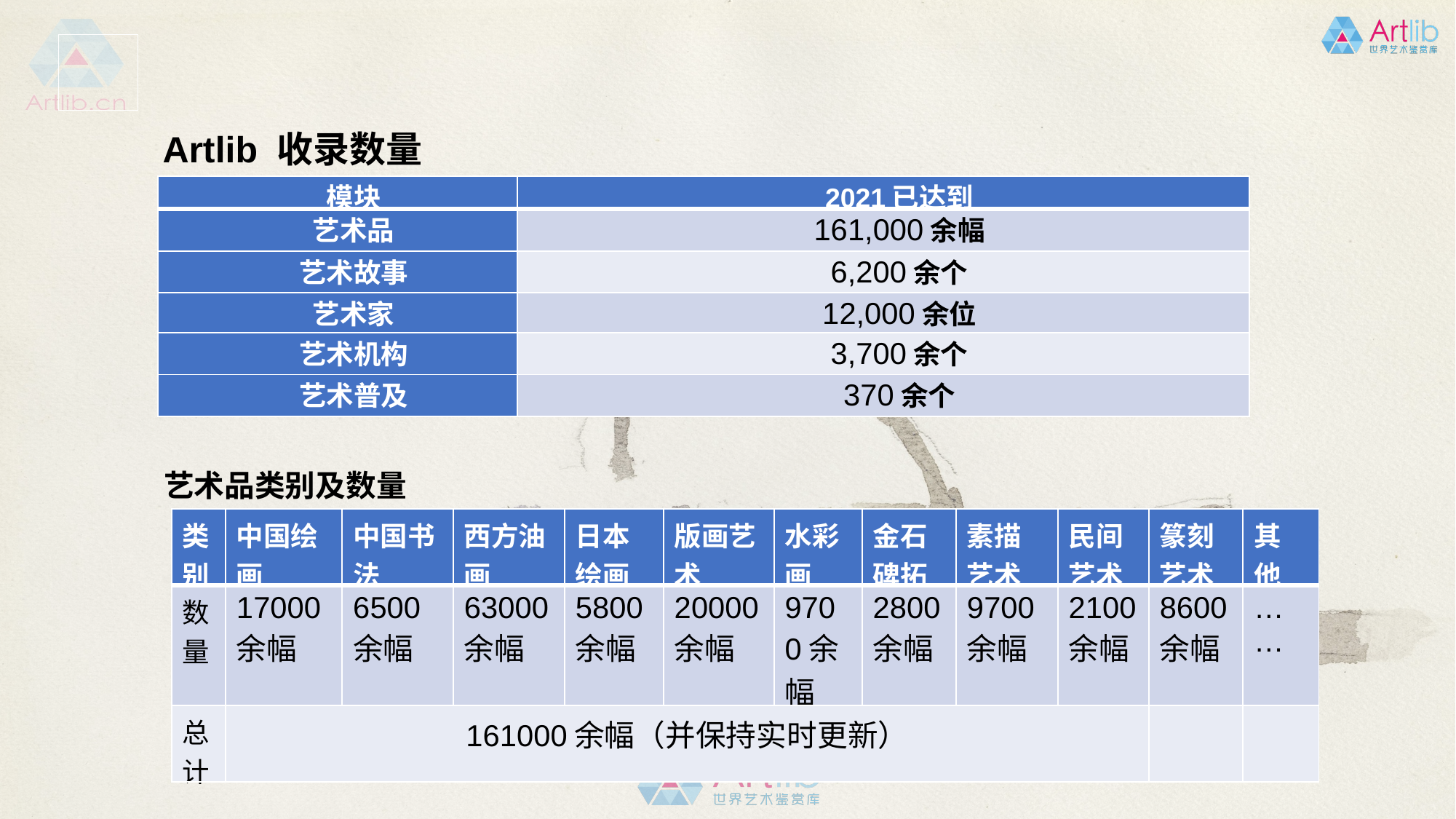

Artlib 收录数量
| 模块 | 2021已达到 |
| --- | --- |
| 艺术品 | 161,000余幅 |
| 艺术故事 | 6,200余个 |
| 艺术家 | 12,000余位 |
| 艺术机构 | 3,700余个 |
| 艺术普及 | 370余个 |

艺术品类别及数量

| 类别 | 中国绘画 | 中国书法 | 西方油画 | 日本绘画 | 版画艺术 | 水彩画 | 金石碑拓 | 素描艺术 | 民间艺术 | 篆刻艺术 | 其他 |
| --- | --- | --- | --- | --- | --- | --- | --- | --- | --- | --- | --- |
| 数量 | 17000余幅 | 6500余幅 | 63000余幅 | 5800余幅 | 20000余幅 | 9700余幅 | 2800余幅 | 9700余幅 | 2100余幅 | 8600余幅 | …… |
| 总计 | 161000余幅（并保持实时更新） |  |  |  |  |  |  |  |  |  |  |